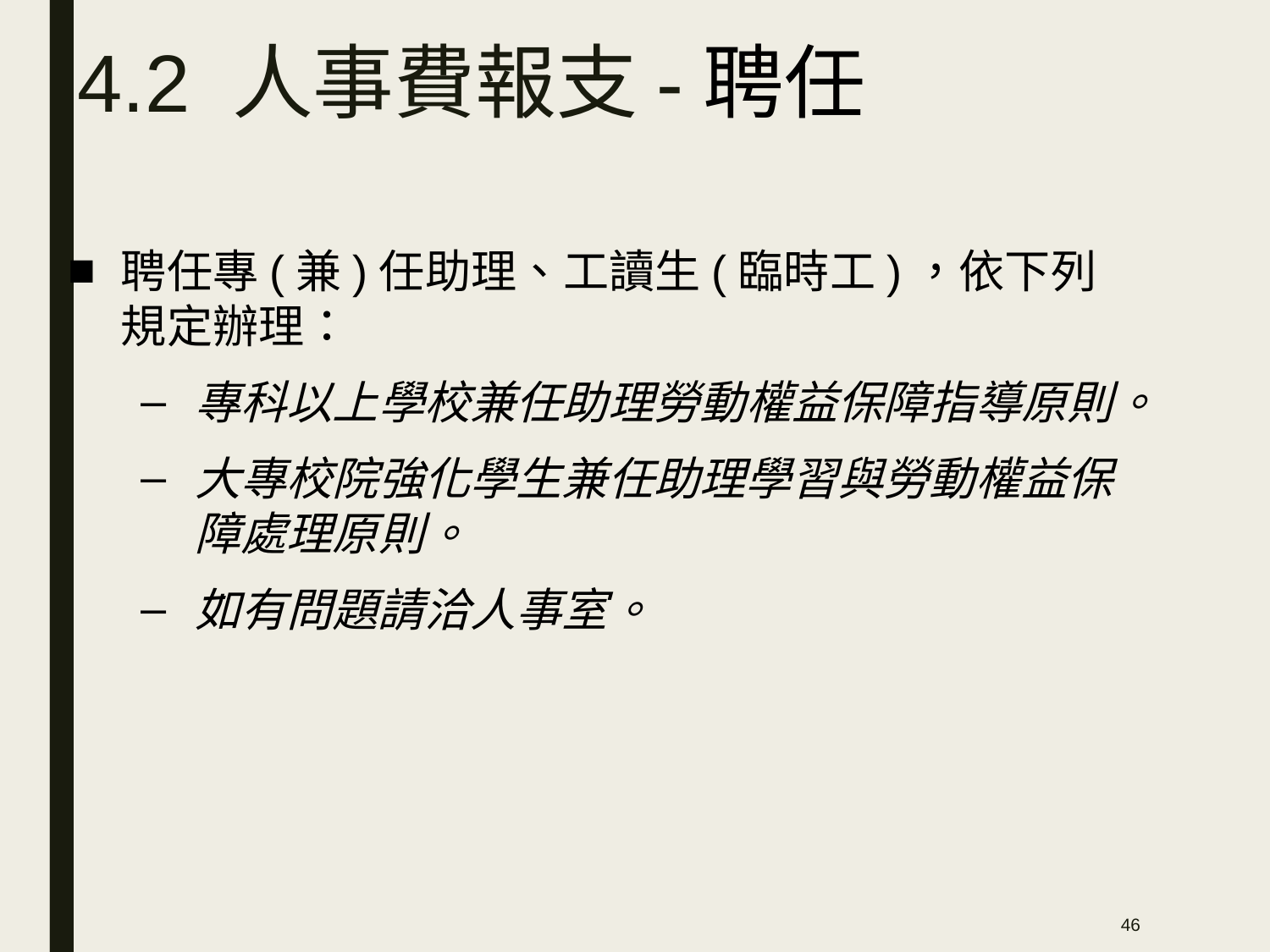

# 4.2 人事費報支-聘任
聘任專(兼)任助理、工讀生(臨時工)，依下列規定辦理：
專科以上學校兼任助理勞動權益保障指導原則。
大專校院強化學生兼任助理學習與勞動權益保障處理原則。
如有問題請洽人事室。
46